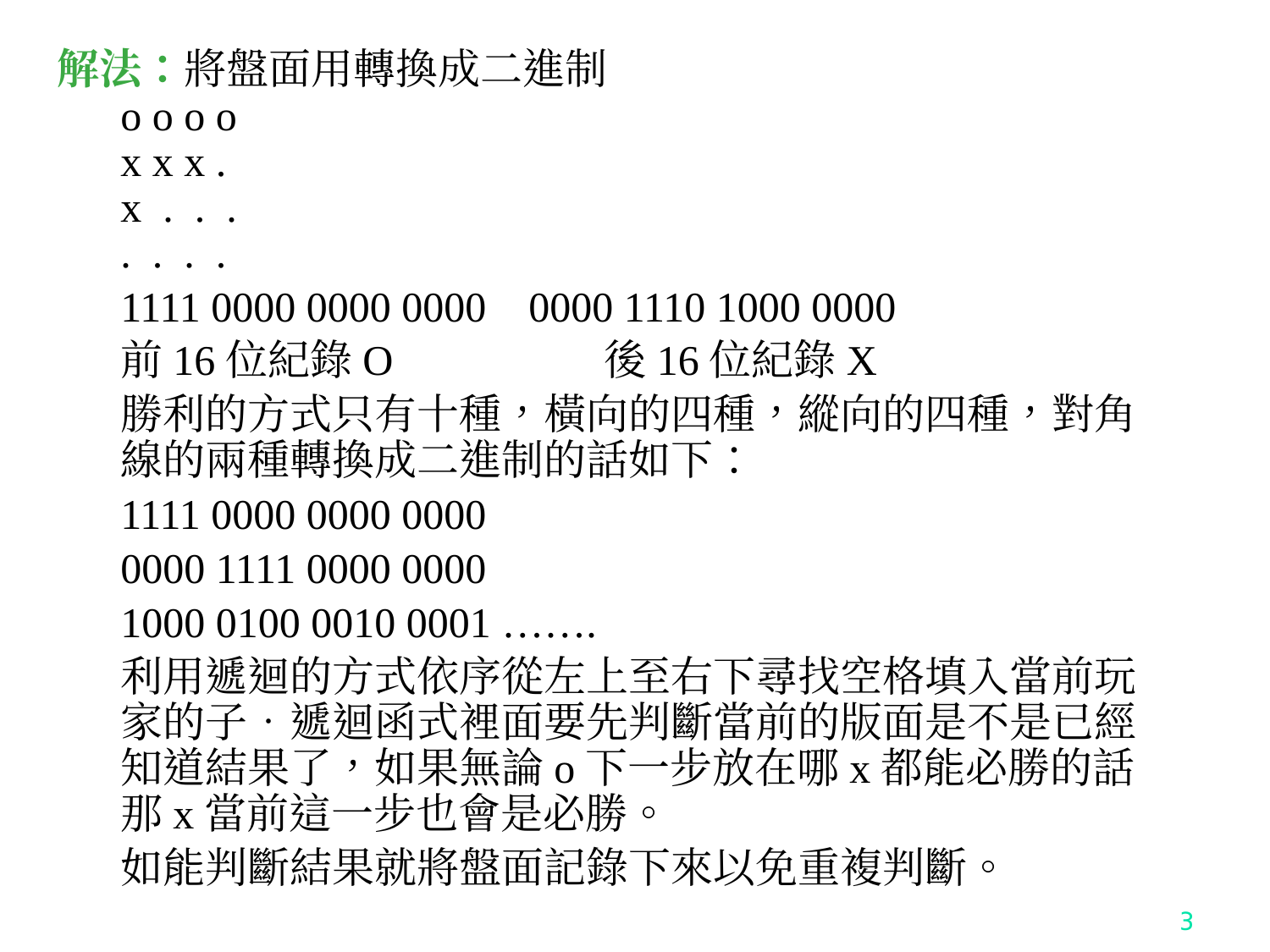

解法：將盤面用轉換成二進制
o o o o
x x x .
x  .  .  .
.  .  .  .
1111 0000 0000 0000    0000 1110 1000 0000
前16位紀錄O                   後16位紀錄X
勝利的方式只有十種，橫向的四種，縱向的四種，對角線的兩種轉換成二進制的話如下：
1111 0000 0000 0000
0000 1111 0000 0000
1000 0100 0010 0001 …….
利用遞迴的方式依序從左上至右下尋找空格填入當前玩家的子．遞迴函式裡面要先判斷當前的版面是不是已經知道結果了，如果無論o下一步放在哪x都能必勝的話那x當前這一步也會是必勝。
如能判斷結果就將盤面記錄下來以免重複判斷。
3